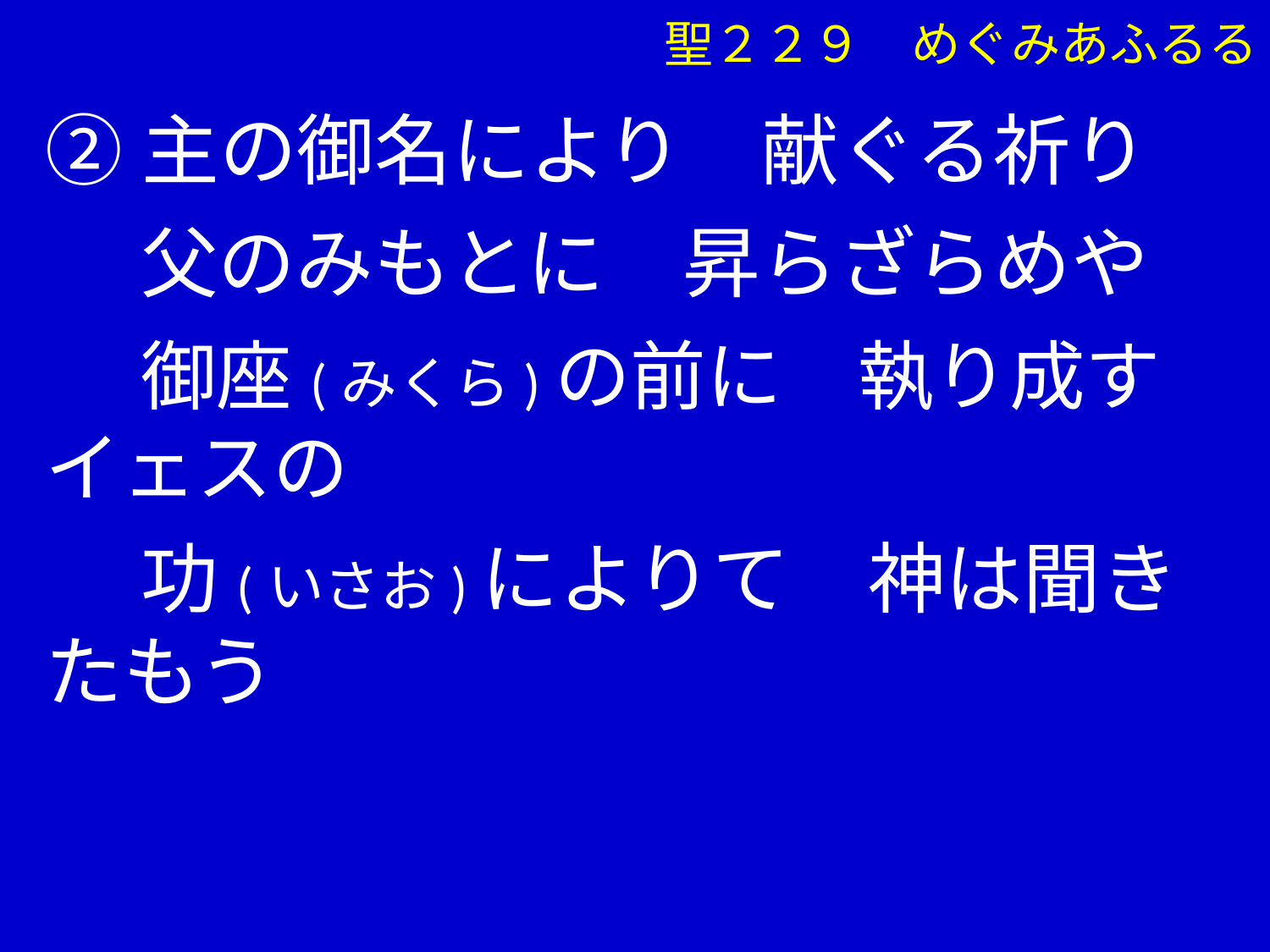

②主の御名により　献ぐる祈り
　 父のみもとに　昇らざらめや
　 御座(みくら)の前に　執り成すイェスの
　 功(いさお)によりて　神は聞きたもう
聖２２９　めぐみあふるる